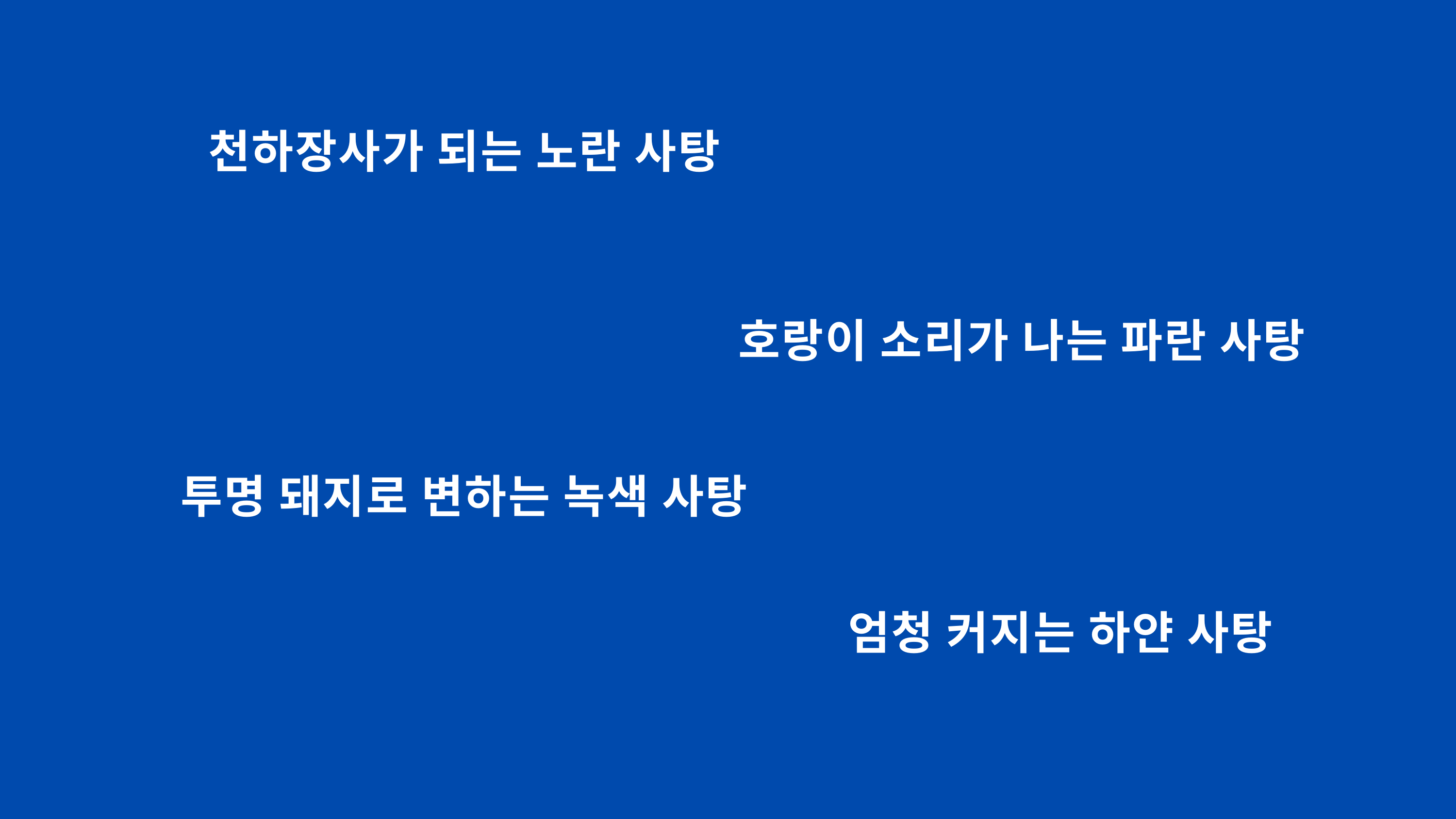

천하장사가 되는 노란 사탕
호랑이 소리가 나는 파란 사탕
투명 돼지로 변하는 녹색 사탕
엄청 커지는 하얀 사탕